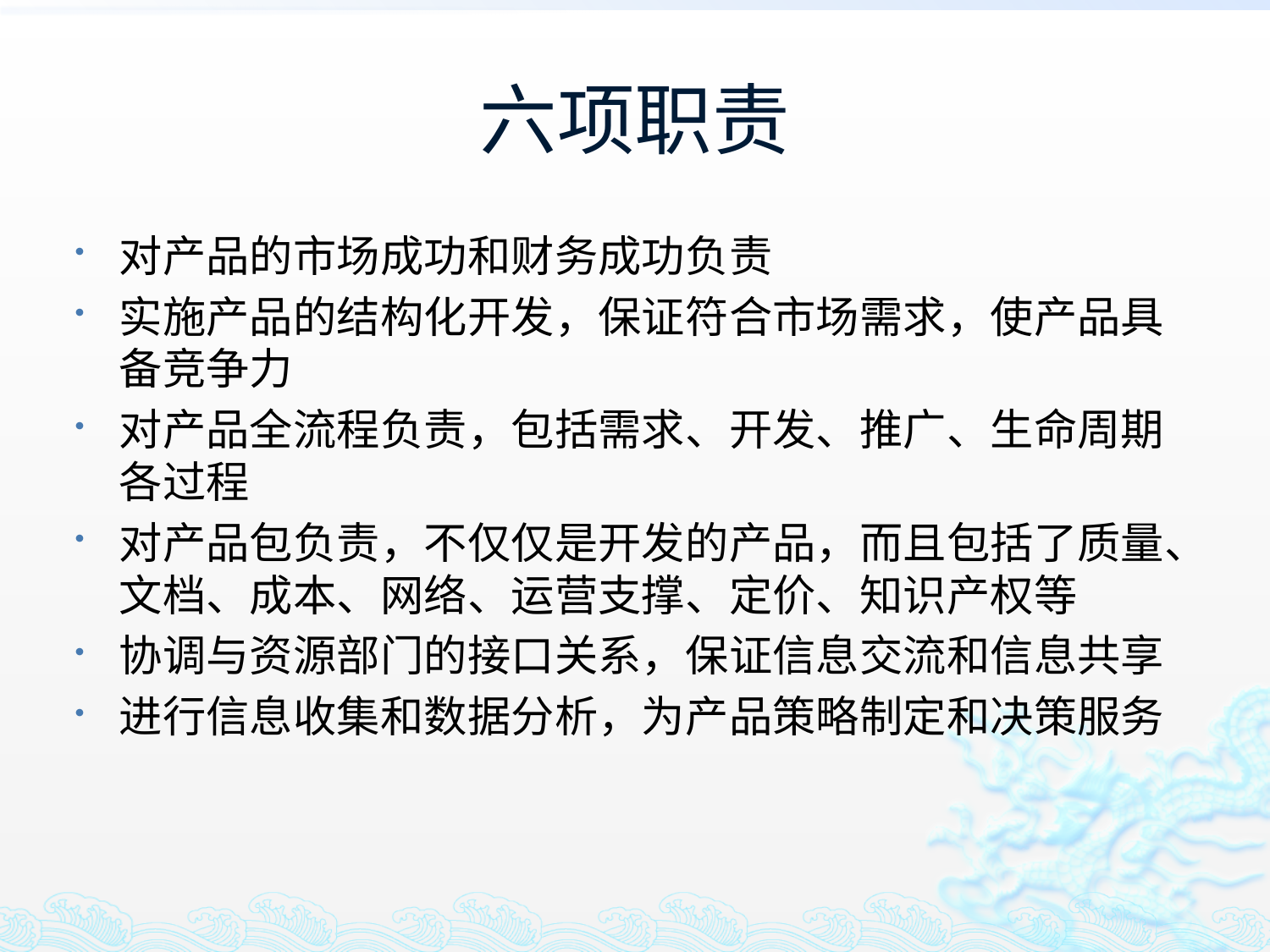

# 六项职责
对产品的市场成功和财务成功负责
实施产品的结构化开发，保证符合市场需求，使产品具备竞争力
对产品全流程负责，包括需求、开发、推广、生命周期各过程
对产品包负责，不仅仅是开发的产品，而且包括了质量、文档、成本、网络、运营支撑、定价、知识产权等
协调与资源部门的接口关系，保证信息交流和信息共享
进行信息收集和数据分析，为产品策略制定和决策服务